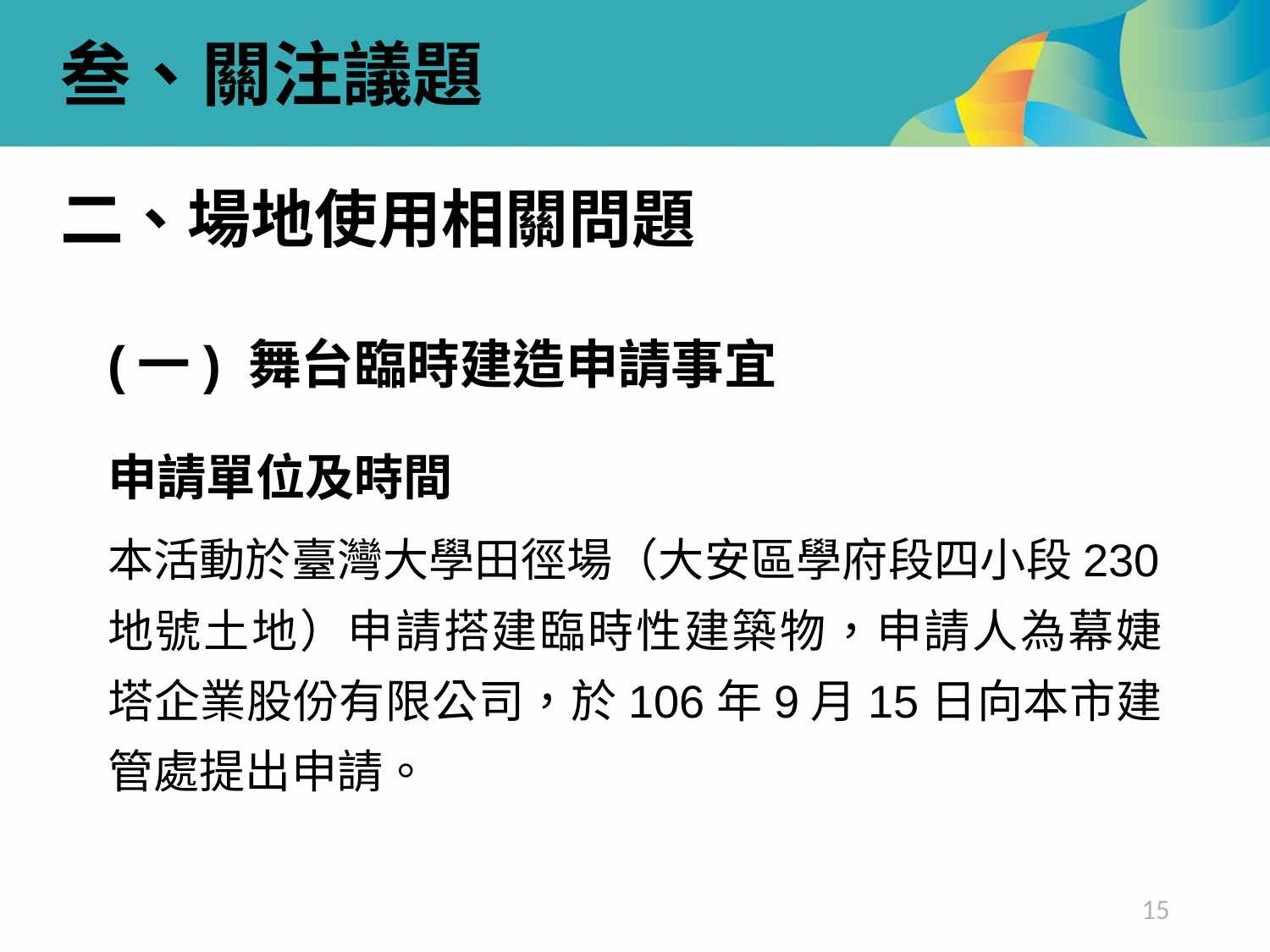

叁、關注議題
二、場地使用相關問題
(一) 舞台臨時建造申請事宜
申請單位及時間
本活動於臺灣大學田徑場（大安區學府段四小段230地號土地）申請搭建臨時性建築物，申請人為幕婕塔企業股份有限公司，於106年9月15日向本市建管處提出申請。
15